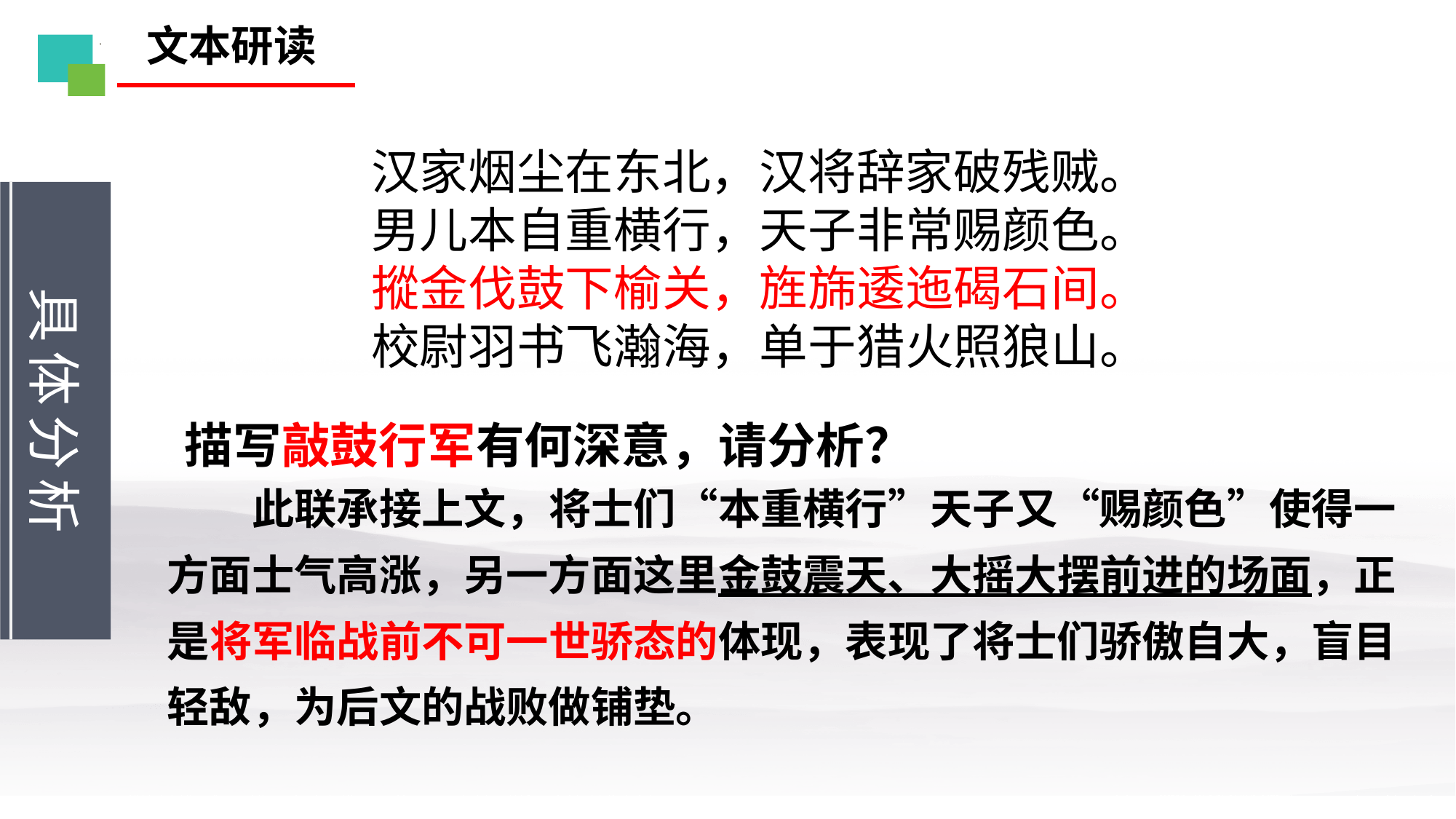

文本研读

汉家烟尘在东北，汉将辞家破残贼。
男儿本自重横行，天子非常赐颜色。
摐金伐鼓下榆关，旌旆逶迤碣石间。
校尉羽书飞瀚海，单于猎火照狼山。
具体分析

描写敲鼓行军有何深意，请分析？
此联承接上文，将士们“本重横行”天子又“赐颜色”使得一方面士气高涨，另一方面这里金鼓震天、大摇大摆前进的场面，正是将军临战前不可一世骄态的体现，表现了将士们骄傲自大，盲目轻敌，为后文的战败做铺垫。